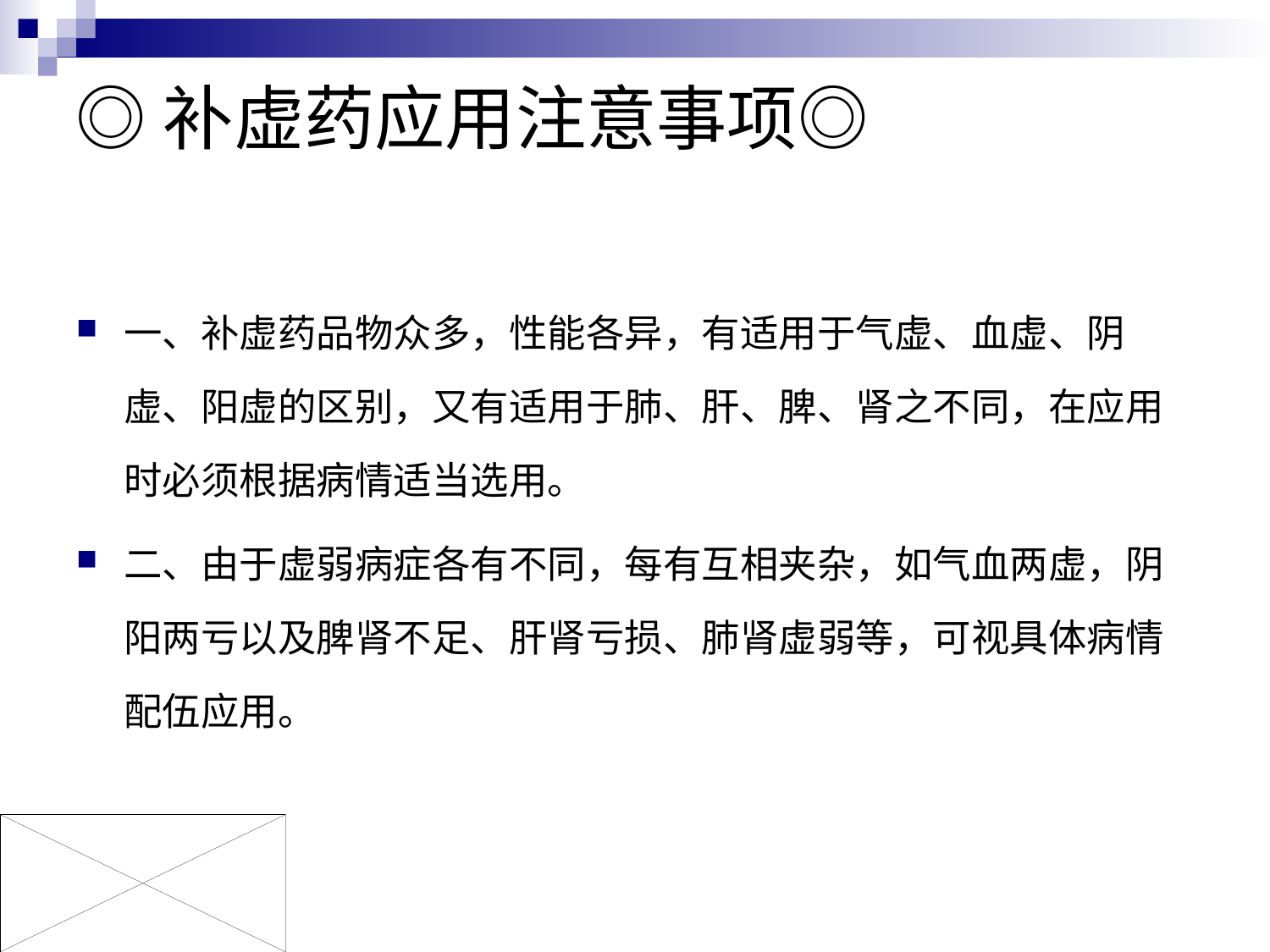

# ◎补虚药应用注意事项◎
一、补虚药品物众多，性能各异，有适用于气虚、血虚、阴虚、阳虚的区别，又有适用于肺、肝、脾、肾之不同，在应用时必须根据病情适当选用。
二、由于虚弱病症各有不同，每有互相夹杂，如气血两虚，阴阳两亏以及脾肾不足、肝肾亏损、肺肾虚弱等，可视具体病情配伍应用。